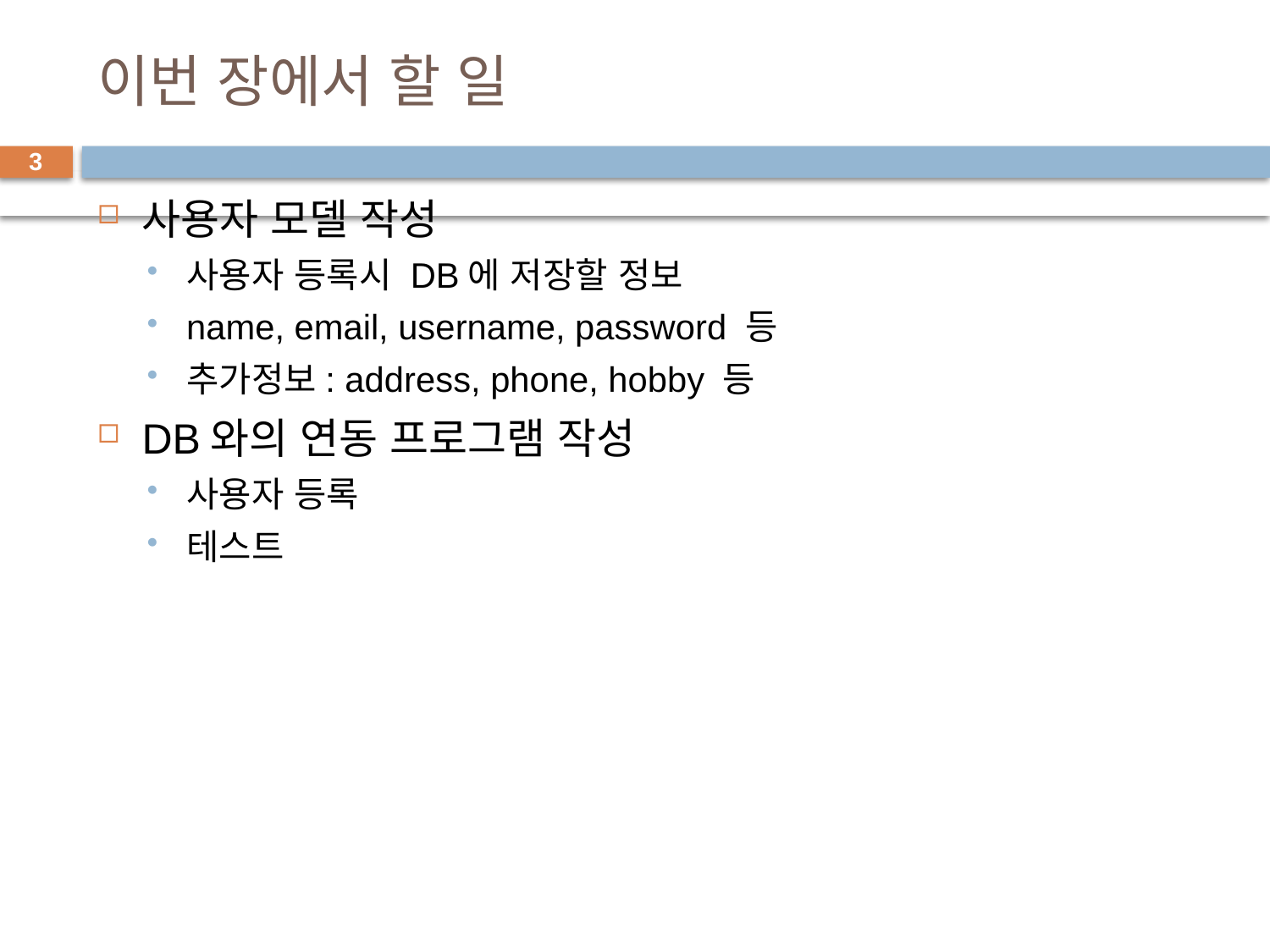

# 이번 장에서 할 일
3
사용자 모델 작성
사용자 등록시 DB에 저장할 정보
name, email, username, password 등
추가정보: address, phone, hobby 등
DB와의 연동 프로그램 작성
사용자 등록
테스트